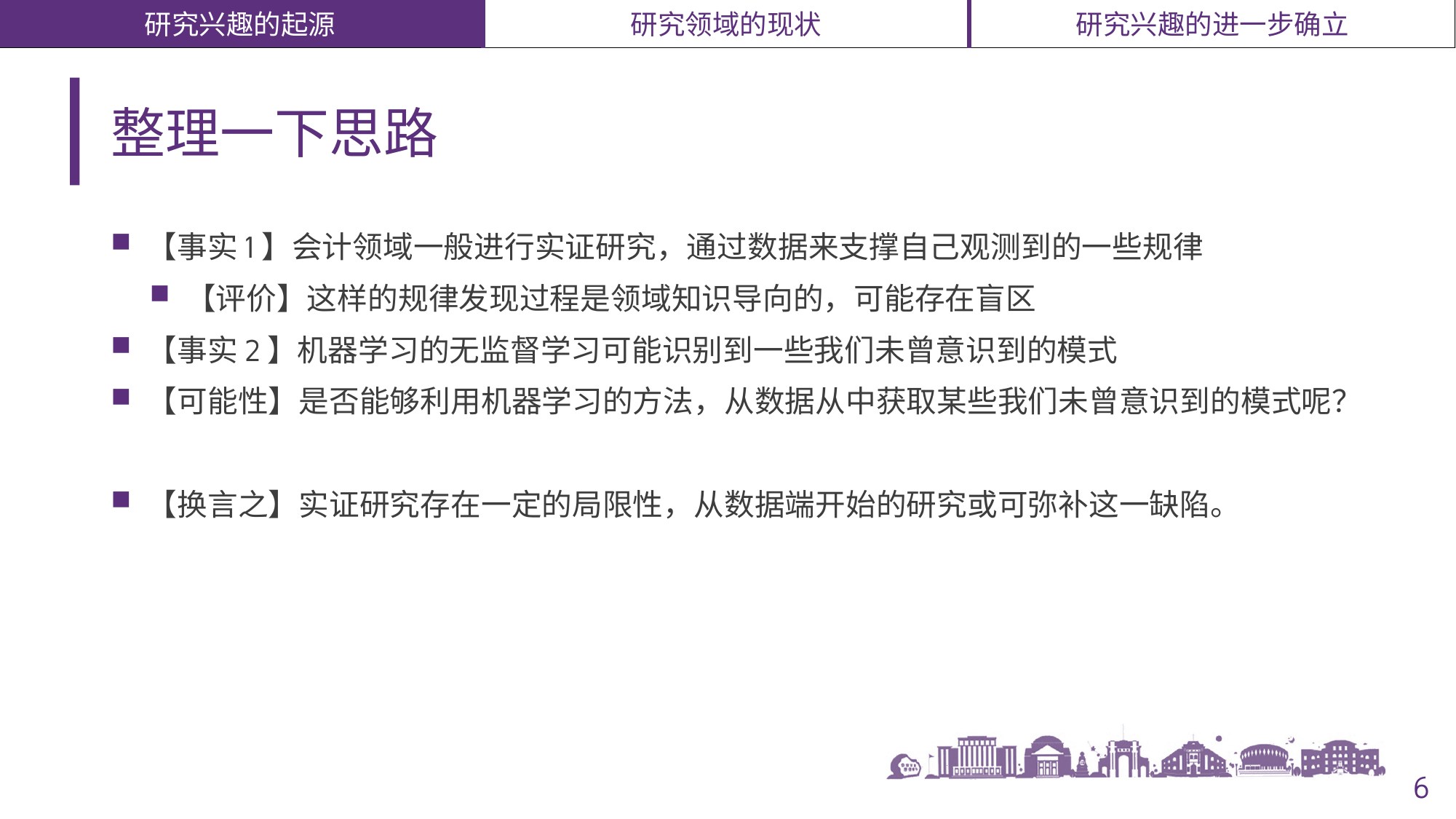

# 整理一下思路
【事实1】会计领域一般进行实证研究，通过数据来支撑自己观测到的一些规律
【评价】这样的规律发现过程是领域知识导向的，可能存在盲区
【事实2】机器学习的无监督学习可能识别到一些我们未曾意识到的模式
【可能性】是否能够利用机器学习的方法，从数据从中获取某些我们未曾意识到的模式呢？

【换言之】实证研究存在一定的局限性，从数据端开始的研究或可弥补这一缺陷。
6